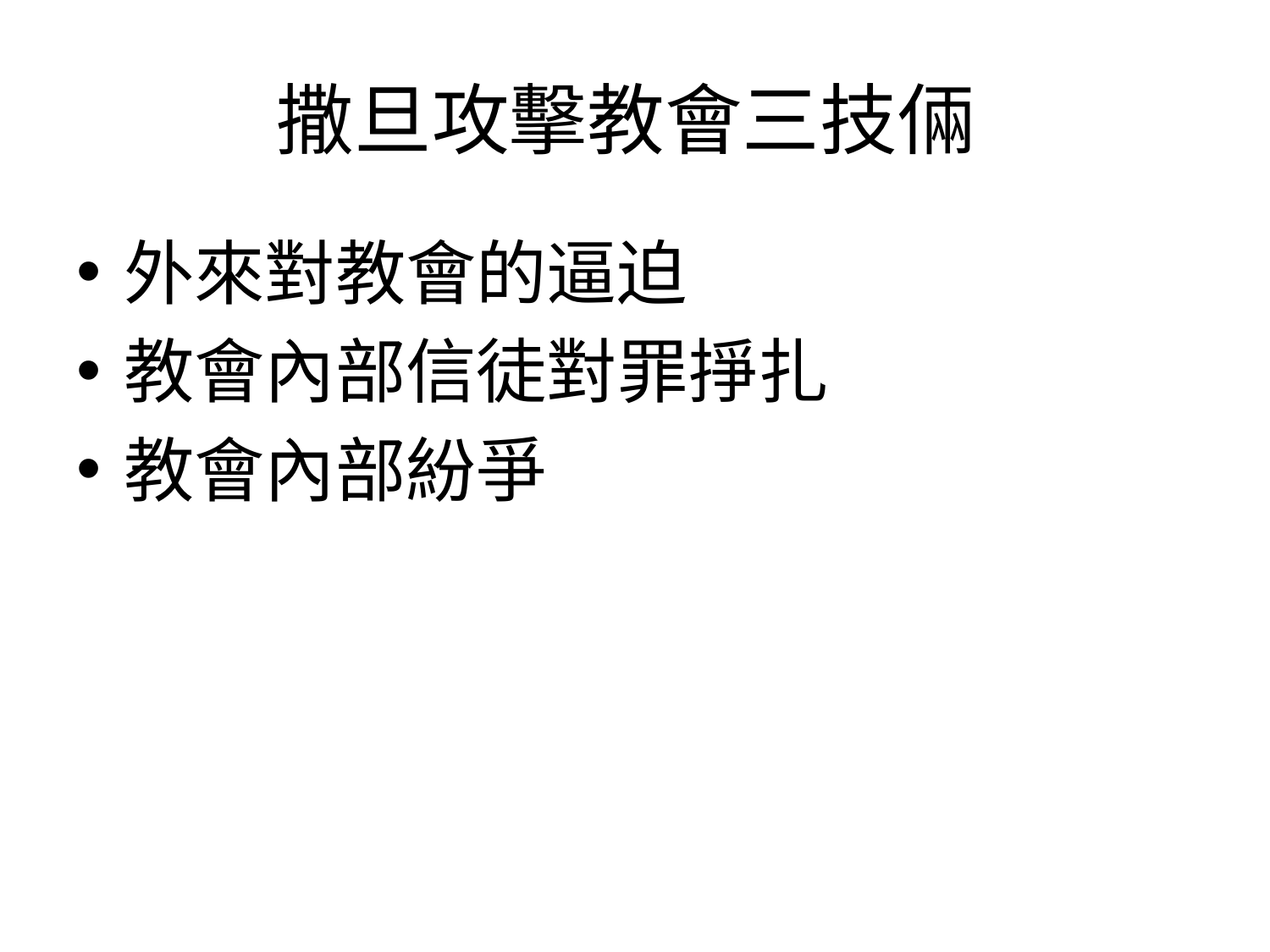

# 撒旦攻擊教會三技倆
外來對教會的逼迫
教會內部信徒對罪掙扎
教會內部紛爭